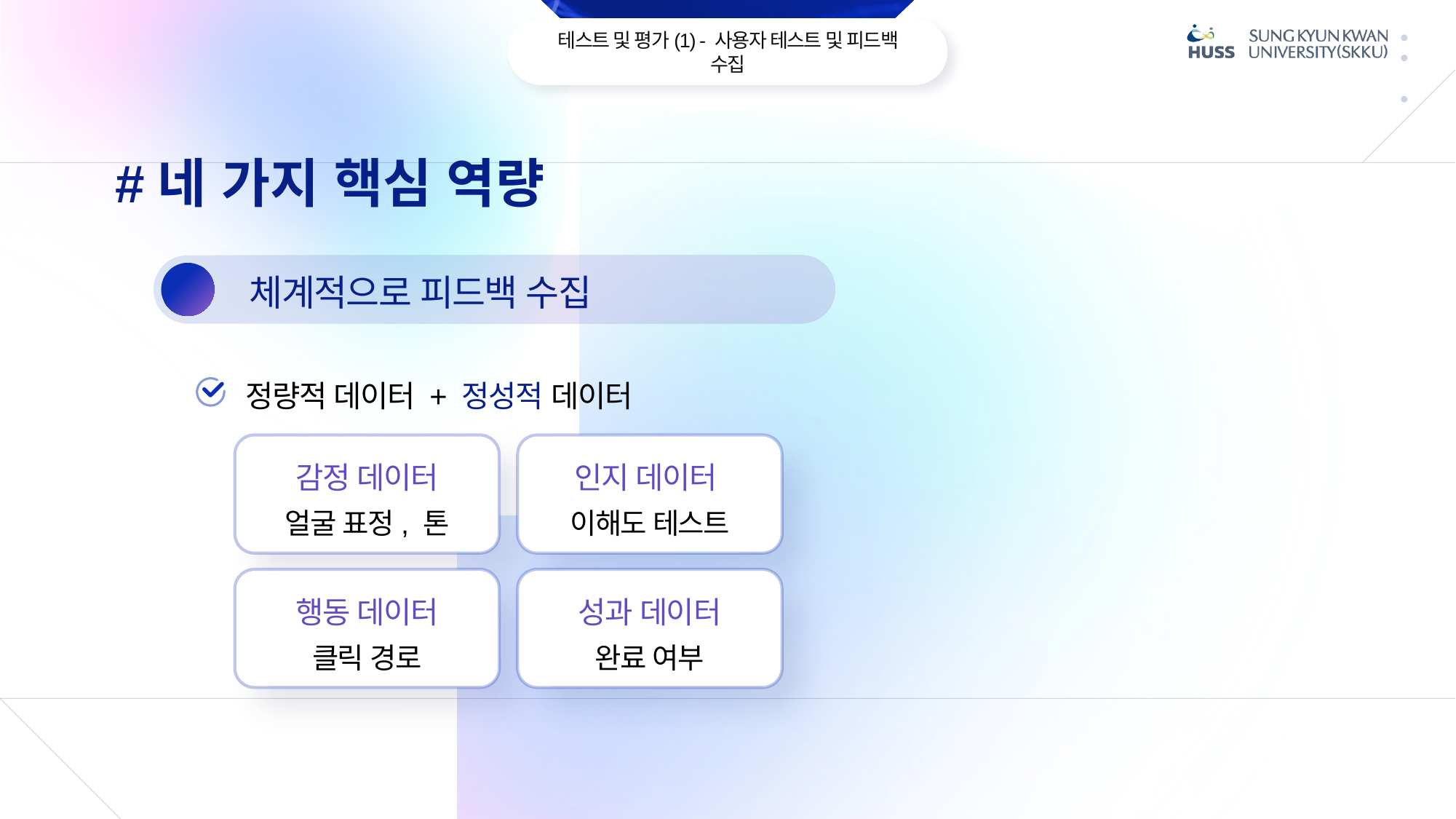

#네 가지 핵심 역량
체계적으로 피드백 수집
3
정량적 데이터 + 정성적 데이터

감정 데이터
얼굴 표정, 톤
인지 데이터
이해도 테스트
행동 데이터
클릭 경로
성과 데이터
완료 여부